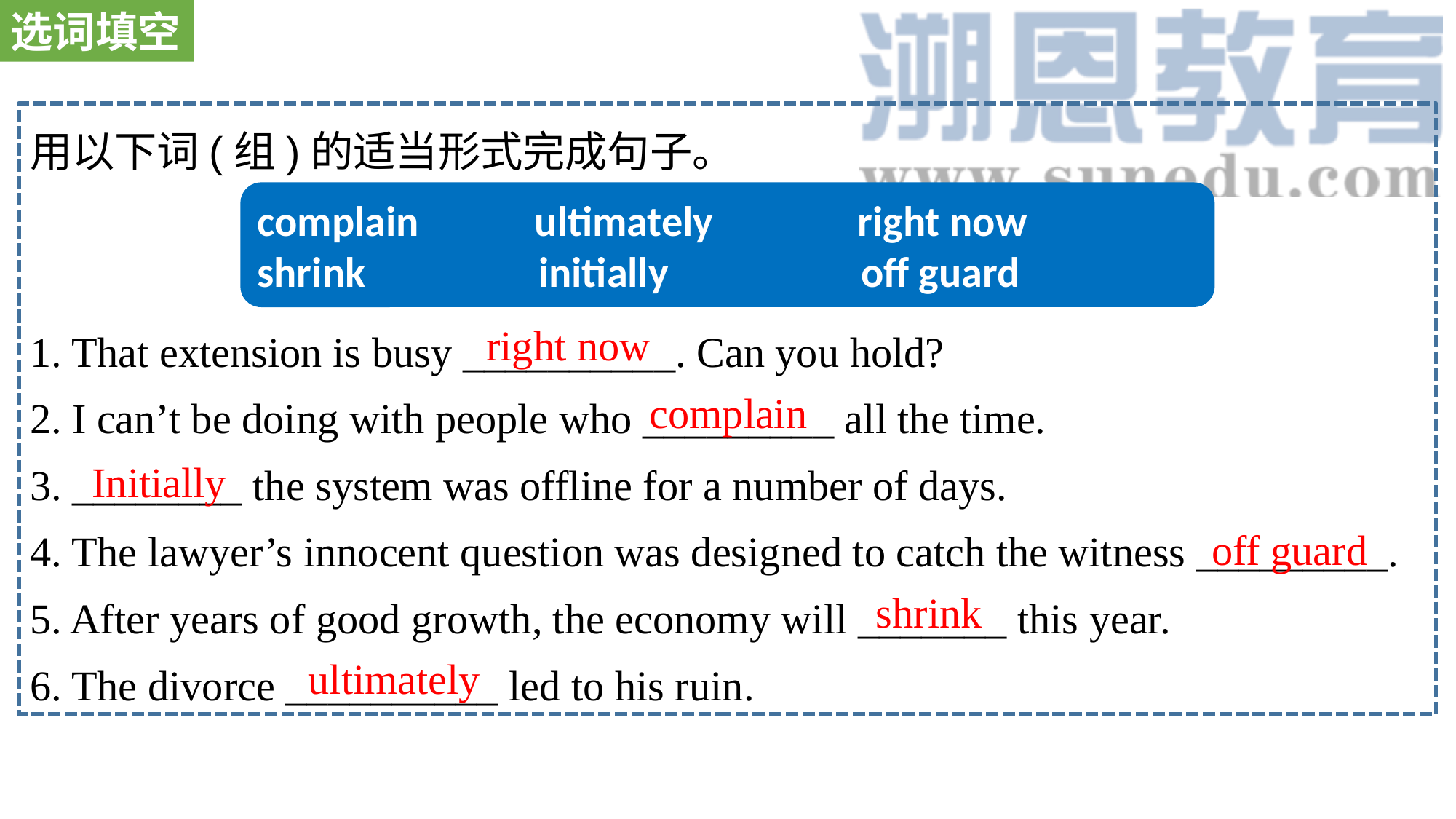

选词填空
用以下词(组)的适当形式完成句子。

1. That extension is busy __________. Can you hold?
2. I can’t be doing with people who _________ all the time.
3. ________ the system was offline for a number of days.
4. The lawyer’s innocent question was designed to catch the witness _________.
5. After years of good growth, the economy will _______ this year.
6. The divorce __________ led to his ruin.
complain            ultimately               right now           shrink                  initially                    off guard
right now
complain
Initially
off guard
shrink
 ultimately